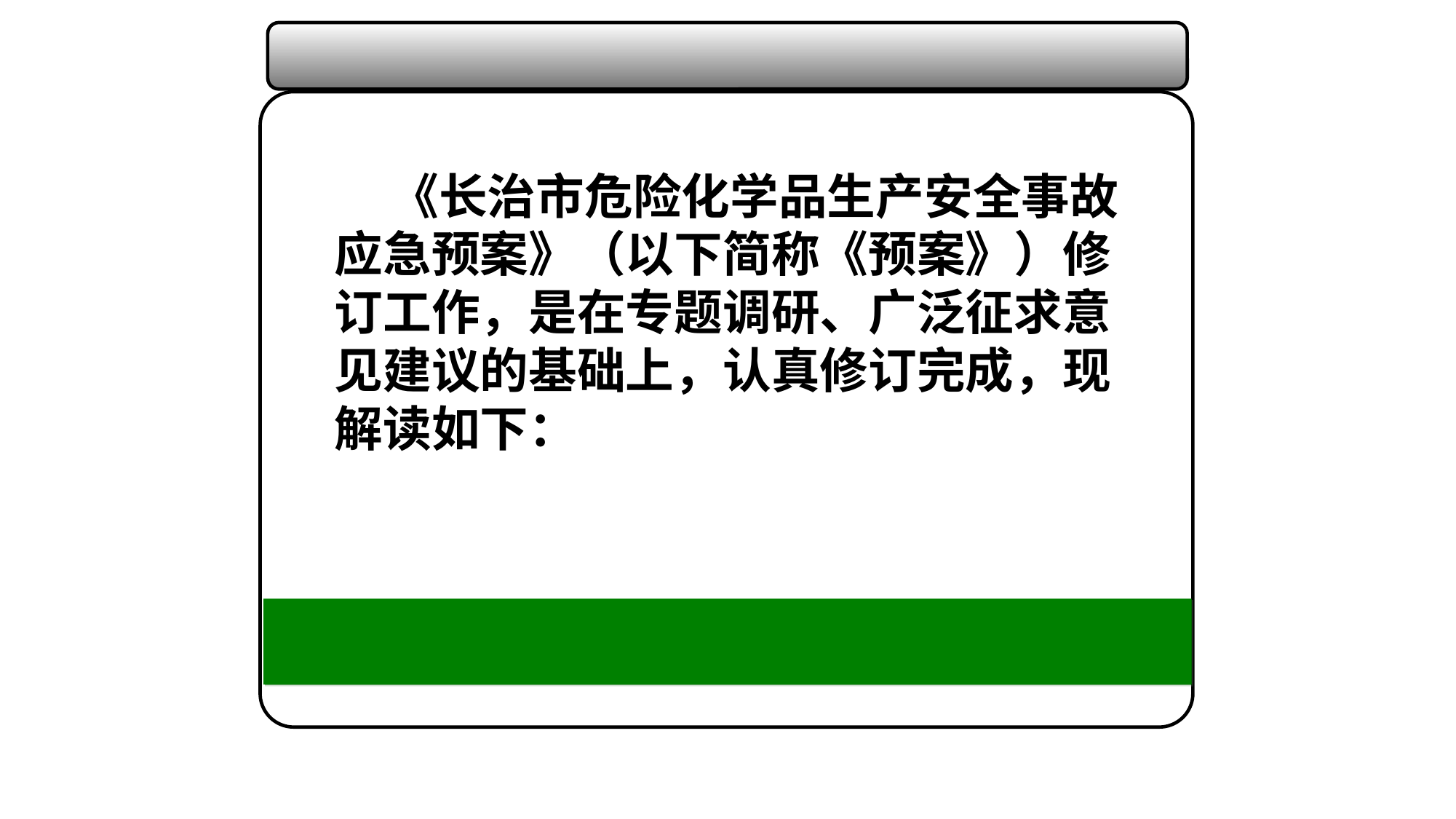

《长治市危险化学品生产安全事故应急预案》（以下简称《预案》）修订工作，是在专题调研、广泛征求意见建议的基础上，认真修订完成，现解读如下：